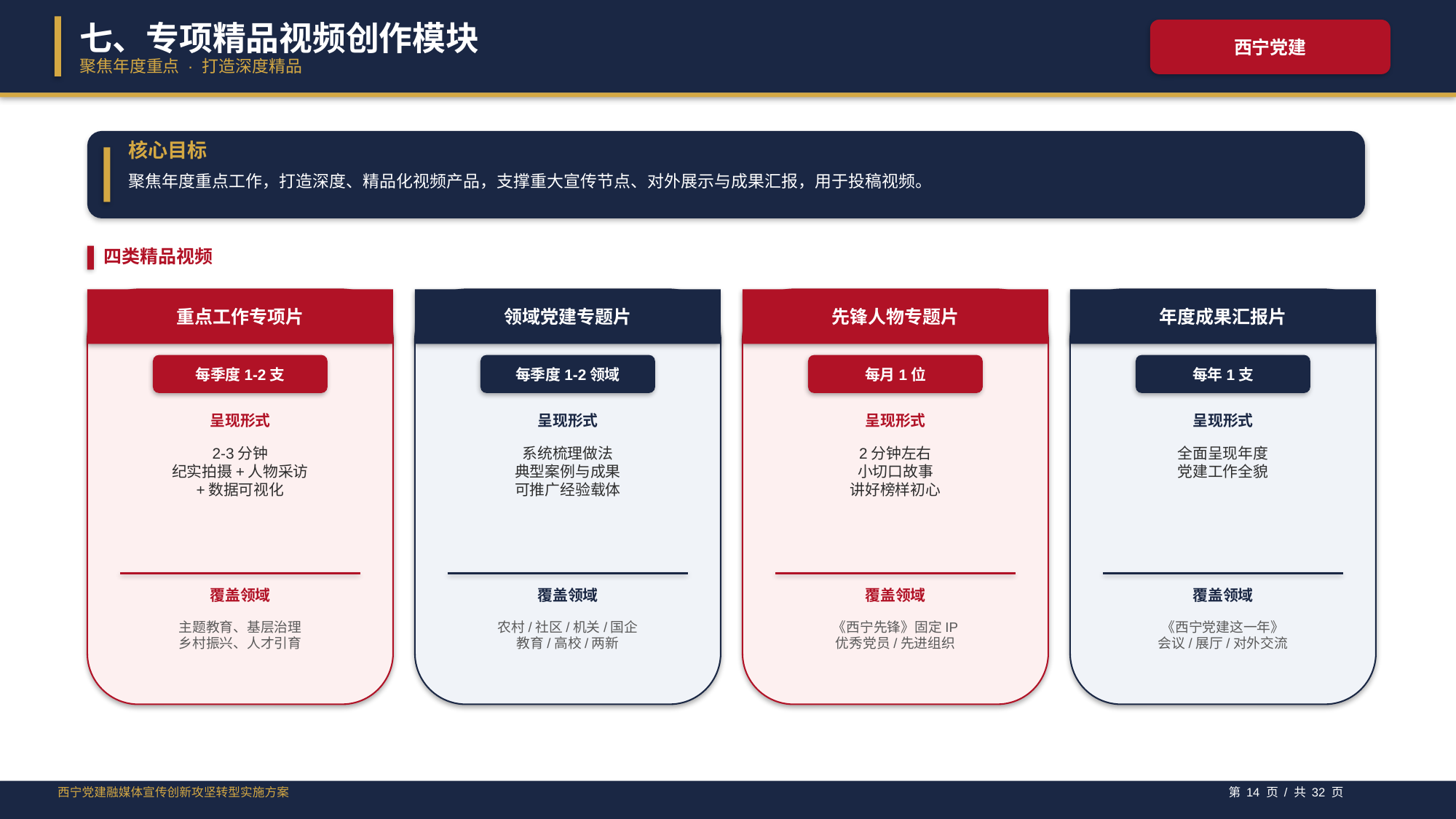

七、专项精品视频创作模块

西宁党建
聚焦年度重点 · 打造深度精品

核心目标

聚焦年度重点工作，打造深度、精品化视频产品，支撑重大宣传节点、对外展示与成果汇报，用于投稿视频。
四类精品视频

重点工作专项片

领域党建专题片

先锋人物专题片

年度成果汇报片

每季度1-2支

每季度1-2领域

每月1位

每年1支
呈现形式
呈现形式
呈现形式
呈现形式
2-3分钟
纪实拍摄+人物采访
+数据可视化
系统梳理做法
典型案例与成果
可推广经验载体
2分钟左右
小切口故事
讲好榜样初心
全面呈现年度
党建工作全貌
覆盖领域
覆盖领域
覆盖领域
覆盖领域
主题教育、基层治理
乡村振兴、人才引育
农村/社区/机关/国企
教育/高校/两新
《西宁先锋》固定IP
优秀党员/先进组织
《西宁党建这一年》
会议/展厅/对外交流

西宁党建融媒体宣传创新攻坚转型实施方案
第 14 页 / 共 32 页